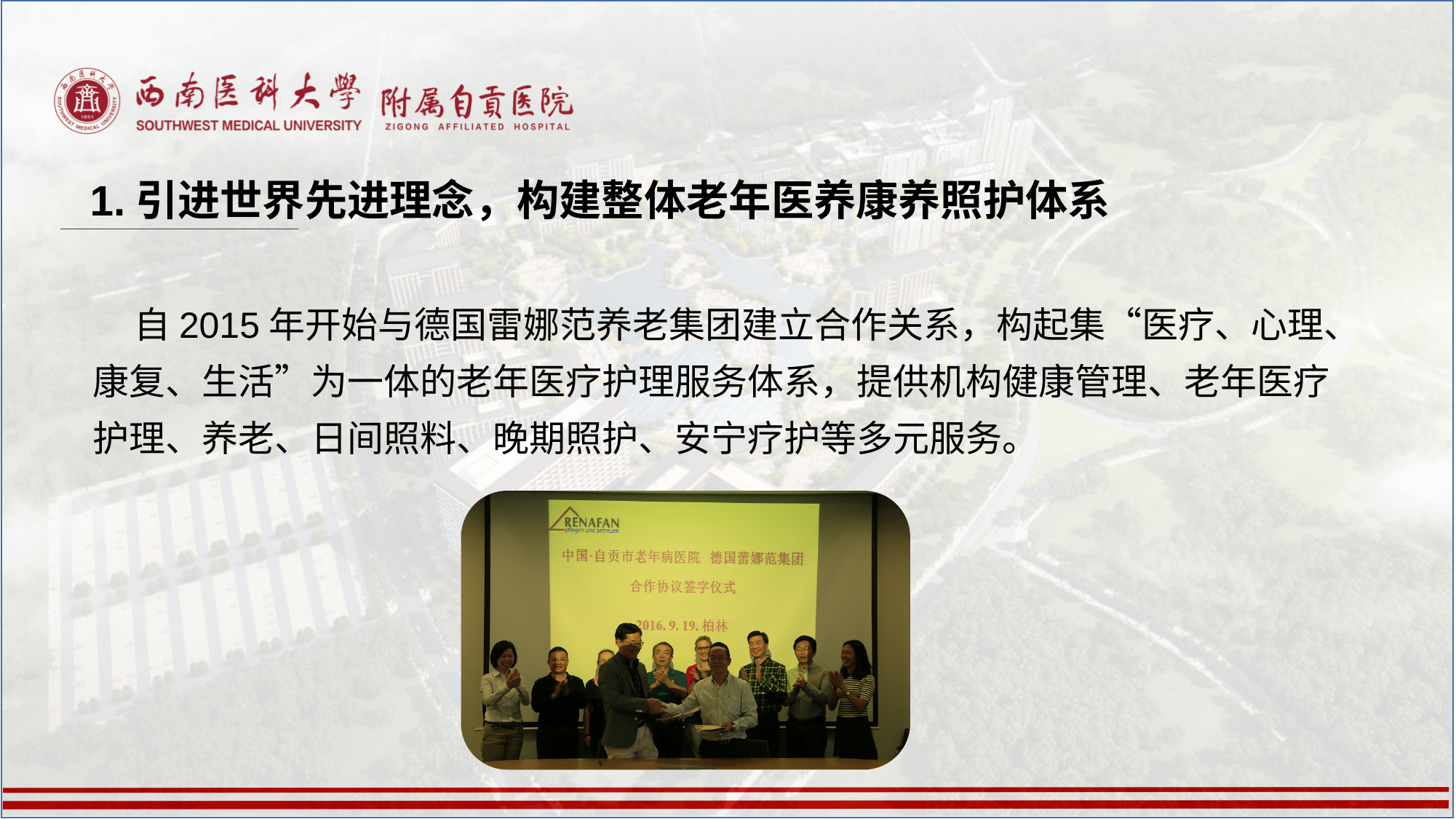

1.引进世界先进理念，构建整体老年医养康养照护体系
    自2015年开始与德国雷娜范养老集团建立合作关系，构起集“医疗、心理、康复、生活”为一体的老年医疗护理服务体系，提供机构健康管理、老年医疗护理、养老、日间照料、晚期照护、安宁疗护等多元服务。